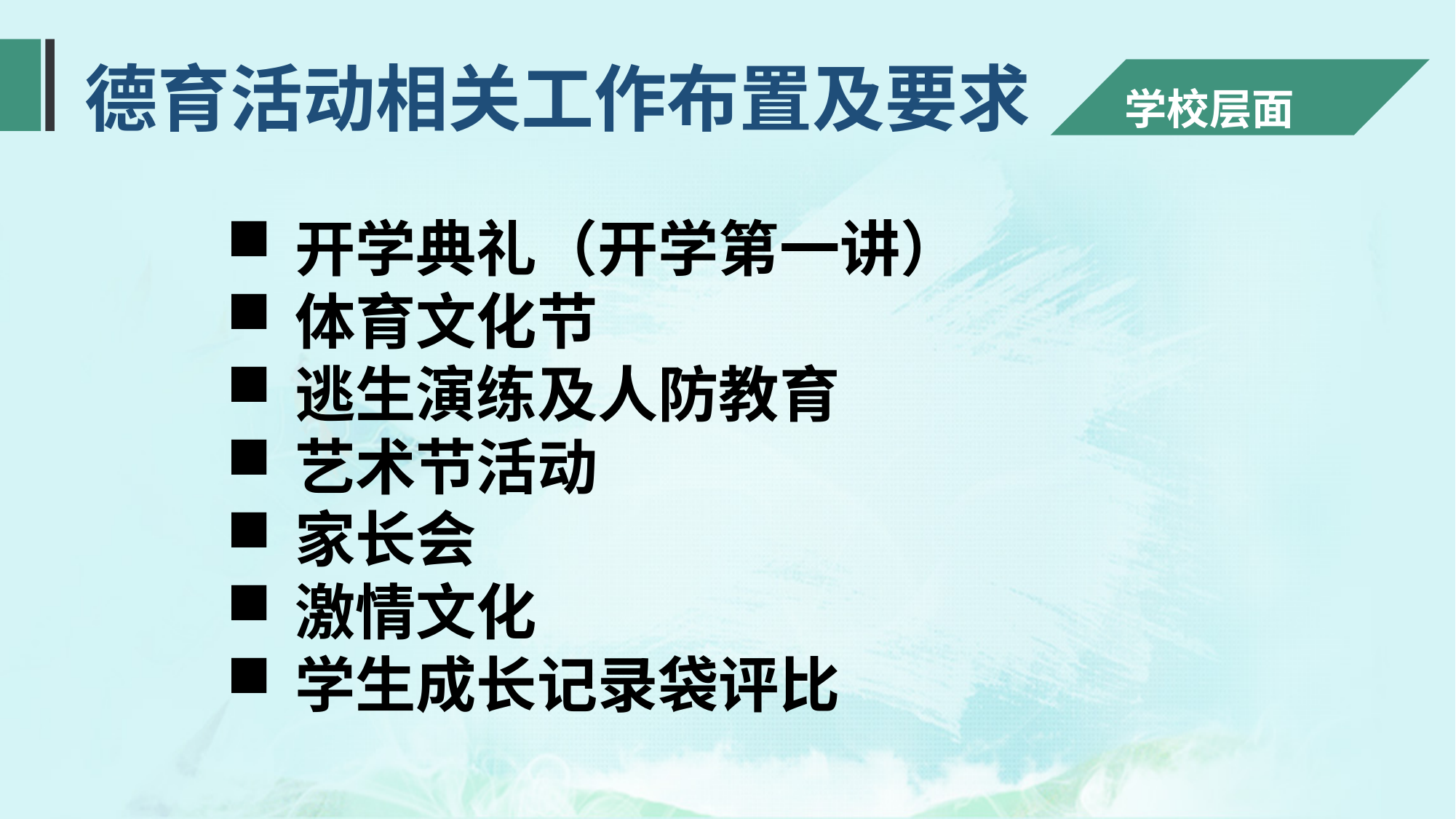

德育活动相关工作布置及要求

学校层面
开学典礼（开学第一讲）
体育文化节
逃生演练及人防教育
艺术节活动
家长会
激情文化
学生成长记录袋评比